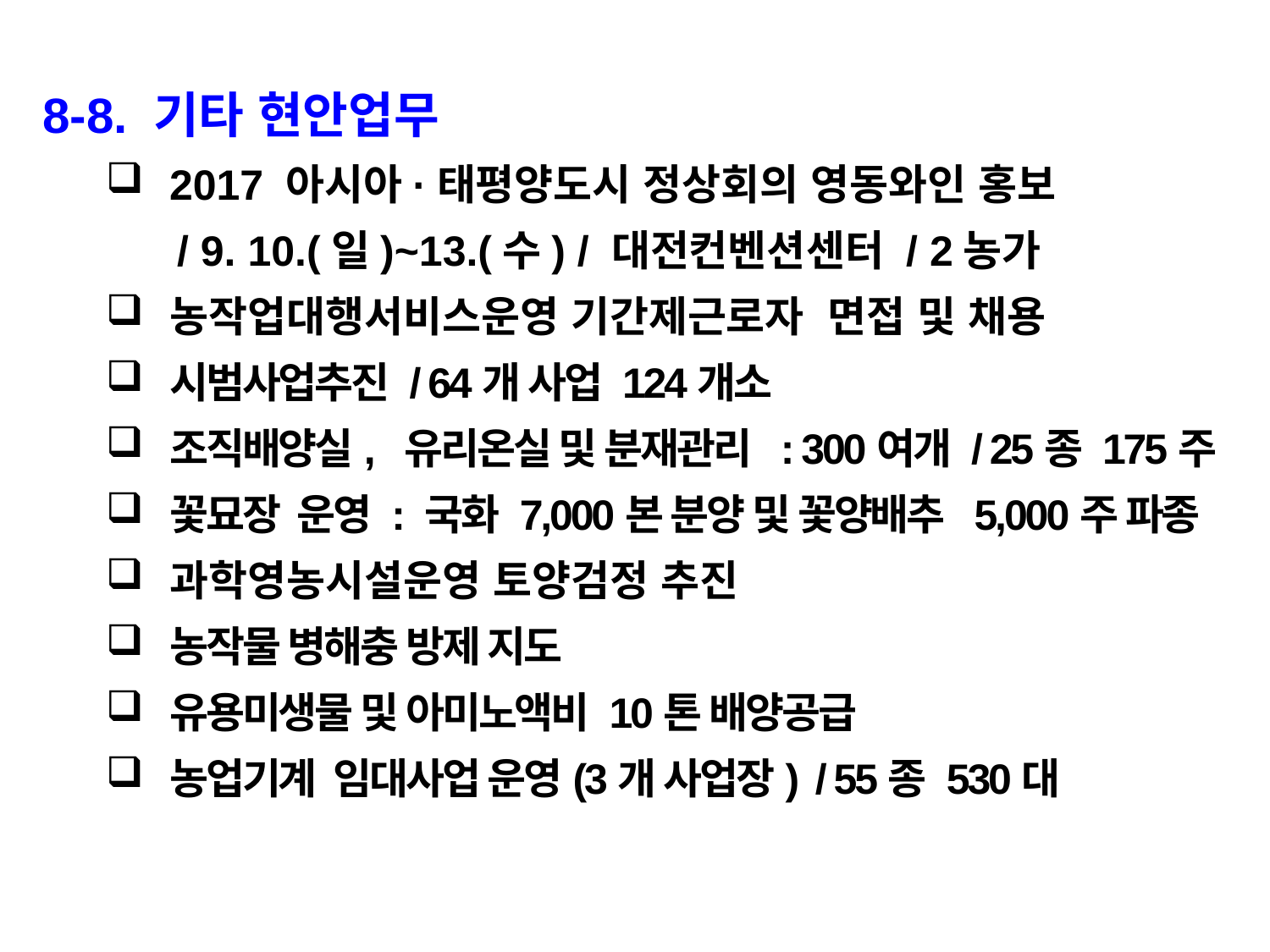

8-8. 기타 현안업무
2017 아시아·태평양도시 정상회의 영동와인 홍보
      / 9. 10.(일)~13.(수) / 대전컨벤션센터 / 2농가
농작업대행서비스운영 기간제근로자  면접 및 채용
시범사업추진 / 64개 사업 124개소
조직배양실,  유리온실 및 분재관리  : 300여개 / 25종 175주
꽃묘장  운영 : 국화 7,000본 분양 및 꽃양배추  5,000주 파종
과학영농시설운영 토양검정 추진
농작물 병해충 방제 지도
유용미생물 및 아미노액비 10톤 배양공급
농업기계  임대사업 운영(3개 사업장)  / 55종 530대